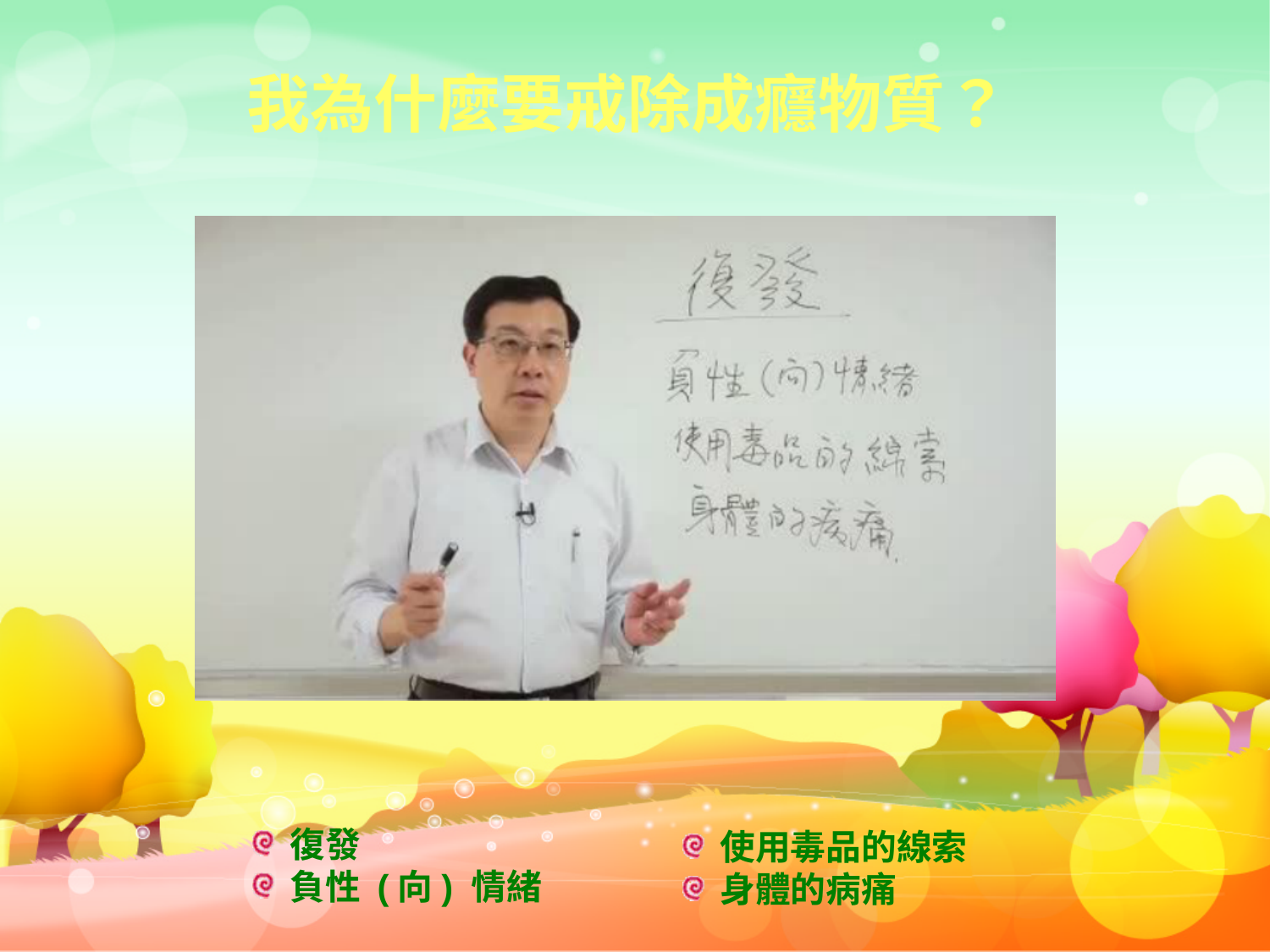

我為什麼要戒除成癮物質？
復發
負性 (向) 情緒
使用毒品的線索
身體的病痛